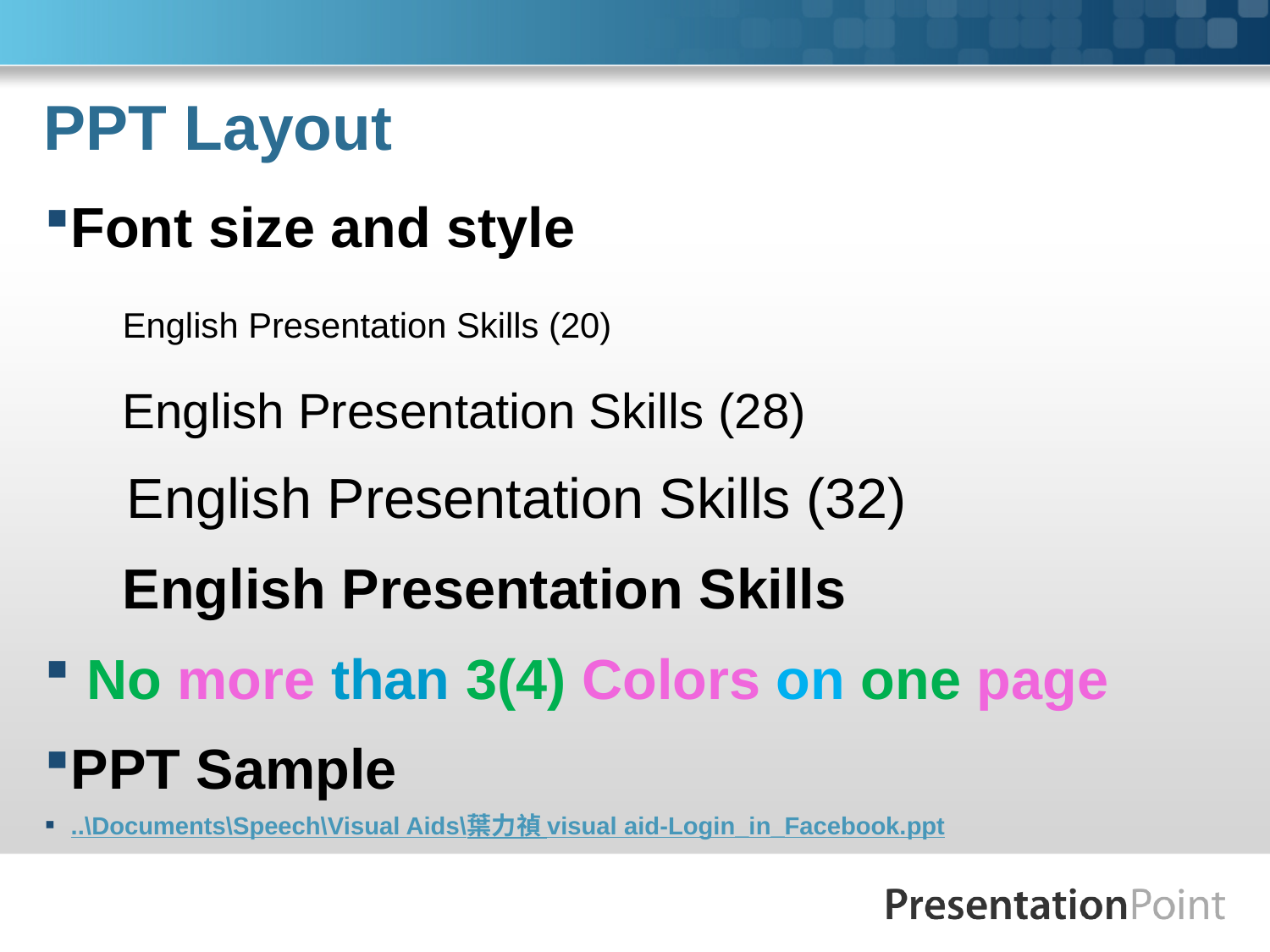

# PPT Layout
Font size and style
     English Presentation Skills (20)
     English Presentation Skills (28)
      English Presentation Skills (32)
     English Presentation Skills
 No more than 3(4) Colors on one page
PPT Sample
..\Documents\Speech\Visual Aids\葉力禎 visual aid-Login_in_Facebook.ppt